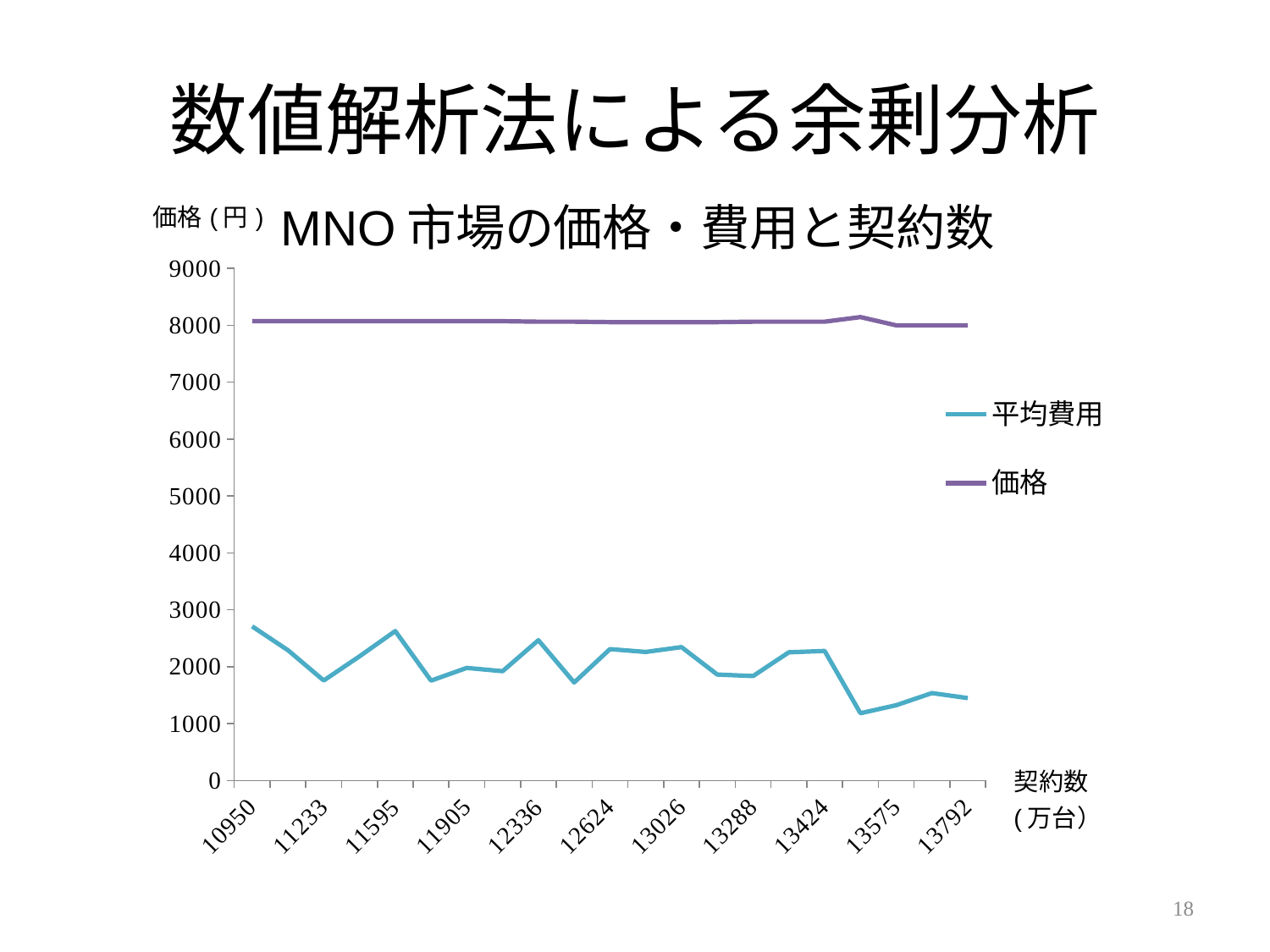

# 数値解析法による余剰分析

### Chart: MNO市場の価格・費用と契約数

| Category |  |  |
|---|---|---|
| 10950 | 2708.0 | 8072.653884964682 |
| 11089 | 2289.0 | 8072.653884964682 |
| 11233 | 1757.0 | 8072.653884964682 |
| 11383 | 2181.0 | 8072.653884964682 |
| 11595 | 2626.0 | 8072.653884964682 |
| 11748 | 1754.0 | 8072.653884964682 |
| 11905 | 1978.0 | 8072.653884964682 |
| 12112 | 1920.0 | 8072.653884964682 |
| 12336 | 2465.0 | 8064.581231079717 |
| 12479 | 1722.0 | 8064.581231079717 |
| 12624 | 2309.0 | 8056.508577194753 |
| 12780 | 2259.0 | 8056.508577194753 |
| 13026 | 2344.0 | 8056.508577194753 |
| 13170 | 1862.0 | 8056.508577194753 |
| 13288 | 1835.0 | 8064.581231079717 |
| 13245 | 2252.0 | 8064.581231079717 |
| 13424 | 2276.0 | 8064.581231079717 |
| 13482 | 1182.0 | 8145.307769929365 |
| 13575 | 1322.0 | 8000.0 |
| 13652 | 1536.0 | 8000.0 |
| 13792 | 1448.0 | 8000.0 |
18